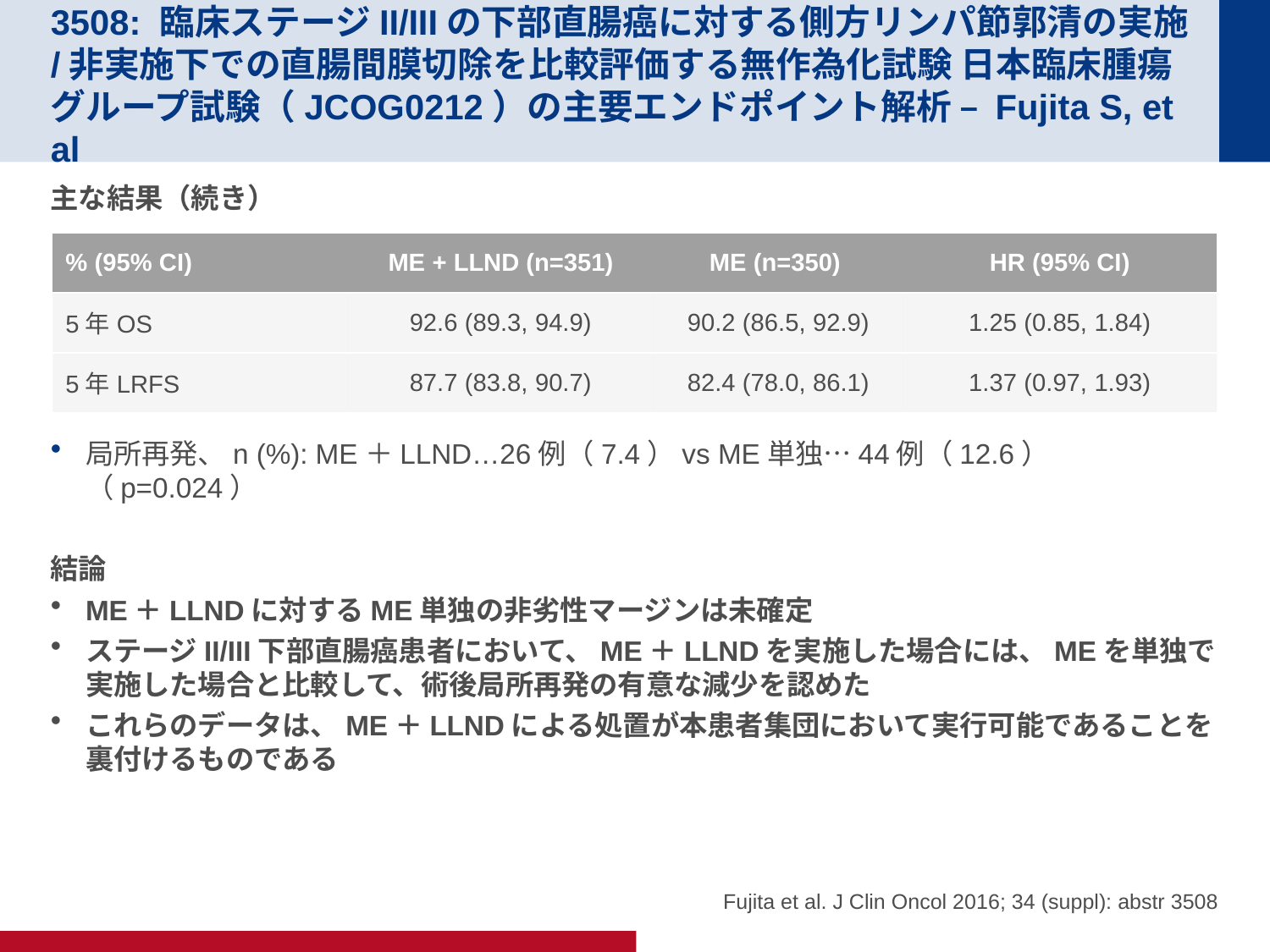

# 3508: 臨床ステージII/IIIの下部直腸癌に対する側方リンパ節郭清の実施/非実施下での直腸間膜切除を比較評価する無作為化試験 日本臨床腫瘍グループ試験（JCOG0212）の主要エンドポイント解析 – Fujita S, et al
主な結果（続き）

局所再発、n (%): ME＋LLND…26例（7.4）vs ME単独…44例（12.6）（p=0.024）

結論
ME＋LLNDに対するME単独の非劣性マージンは未確定
ステージII/III下部直腸癌患者において、ME＋LLNDを実施した場合には、MEを単独で実施した場合と比較して、術後局所再発の有意な減少を認めた
これらのデータは、ME＋LLNDによる処置が本患者集団において実行可能であることを裏付けるものである
| % (95% CI) | ME + LLND (n=351) | ME (n=350) | HR (95% CI) |
| --- | --- | --- | --- |
| 5年OS | 92.6 (89.3, 94.9) | 90.2 (86.5, 92.9) | 1.25 (0.85, 1.84) |
| 5年LRFS | 87.7 (83.8, 90.7) | 82.4 (78.0, 86.1) | 1.37 (0.97, 1.93) |
Fujita et al. J Clin Oncol 2016; 34 (suppl): abstr 3508